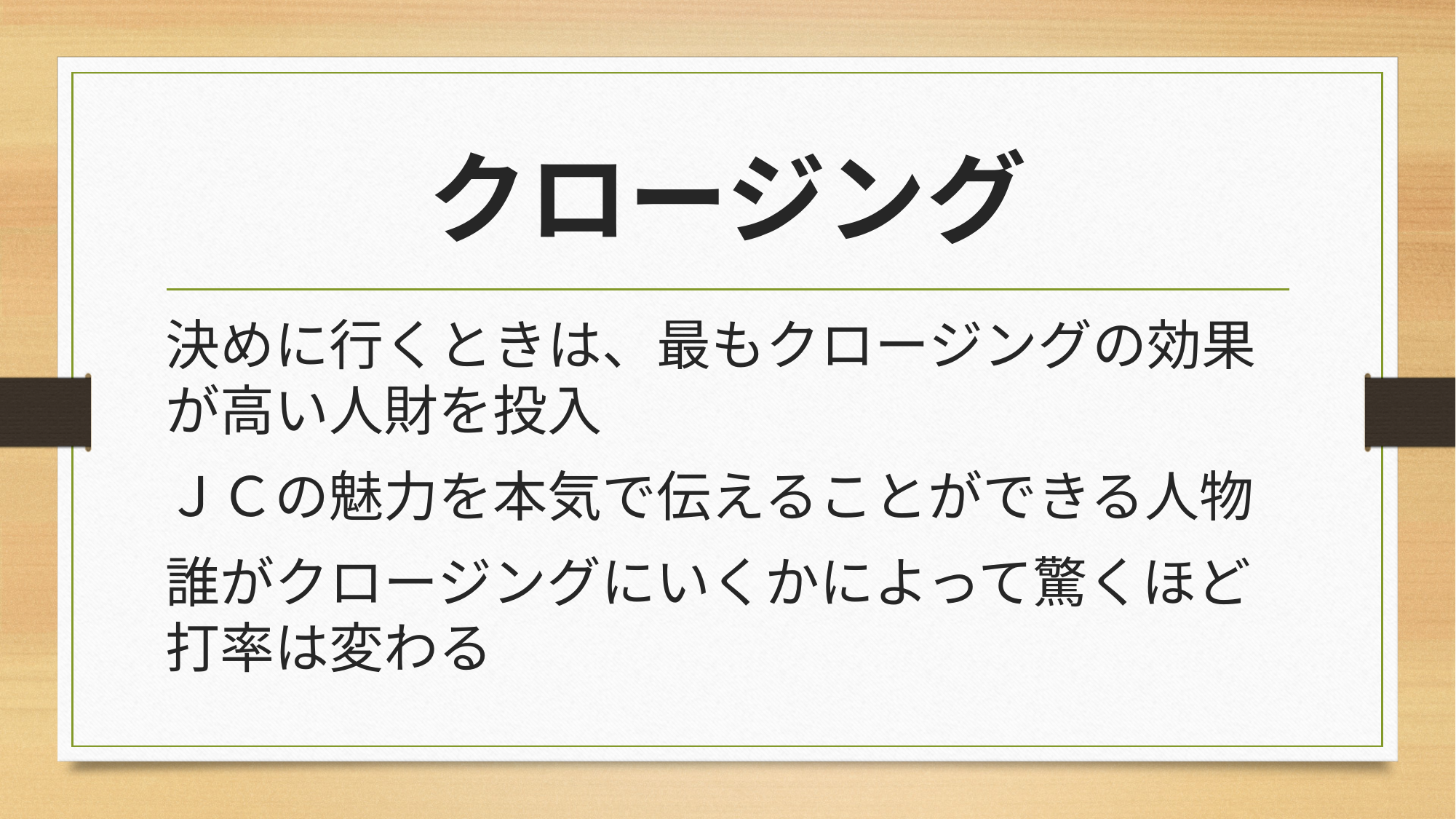

# クロージング
決めに行くときは、最もクロージングの効果が高い人財を投入
ＪＣの魅力を本気で伝えることができる人物
誰がクロージングにいくかによって驚くほど打率は変わる